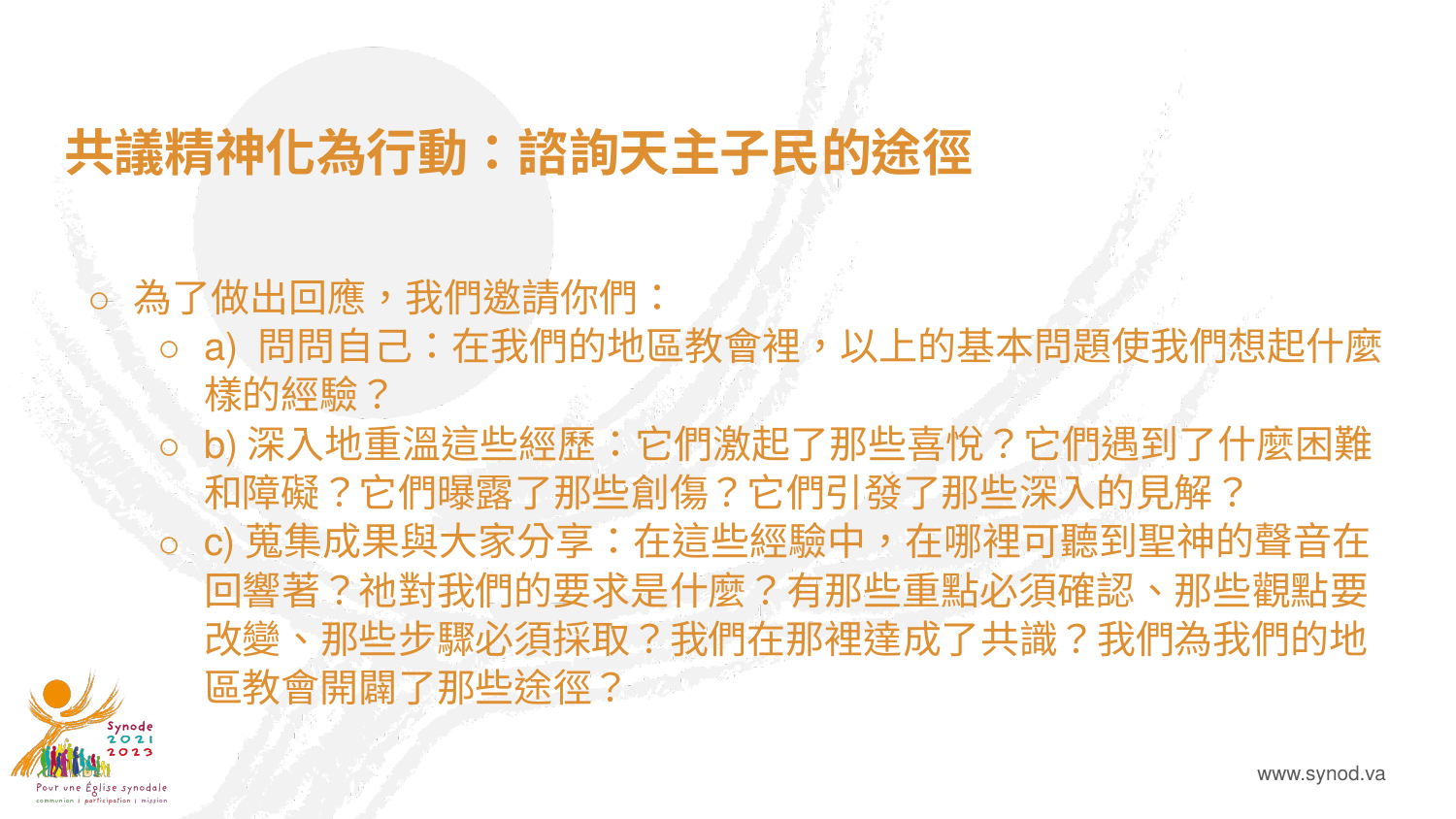

# 共議精神化為行動：諮詢天主子民的途徑
為了做出回應，我們邀請你們：
a) 問問自己：在我們的地區教會裡，以上的基本問題使我們想起什麼樣的經驗？
b)深入地重溫這些經歷：它們激起了那些喜悅？它們遇到了什麼困難和障礙？它們曝露了那些創傷？它們引發了那些深入的見解？
c)蒐集成果與大家分享：在這些經驗中，在哪裡可聽到聖神的聲音在回響著？祂對我們的要求是什麼？有那些重點必須確認、那些觀點要改變、那些步驟必須採取？我們在那裡達成了共識？我們為我們的地區教會開闢了那些途徑？